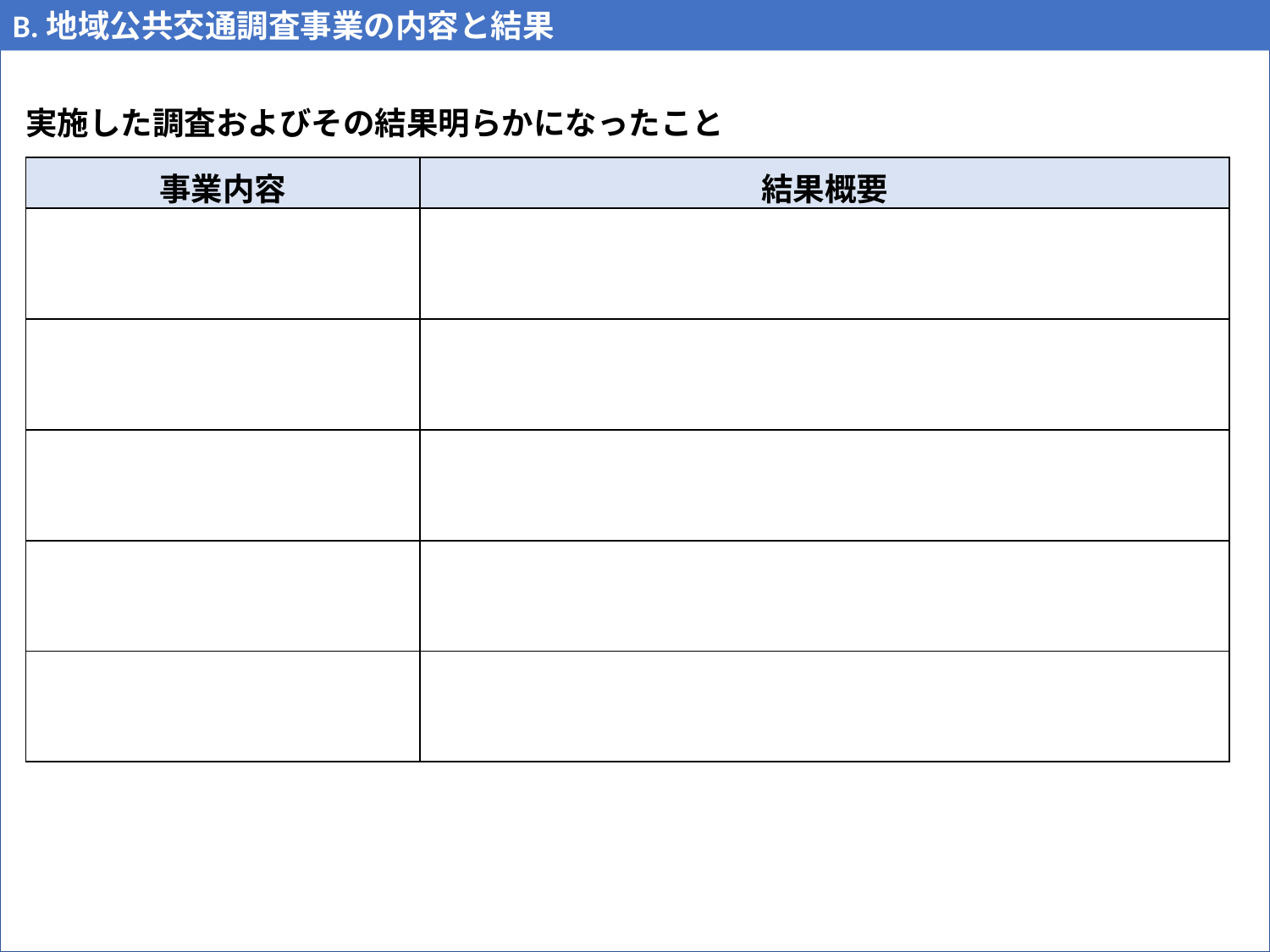

B.地域公共交通調査事業の内容と結果
18
実施した調査およびその結果明らかになったこと
| 事業内容 | 結果概要 |
| --- | --- |
|  |  |
|  |  |
|  |  |
|  |  |
|  |  |